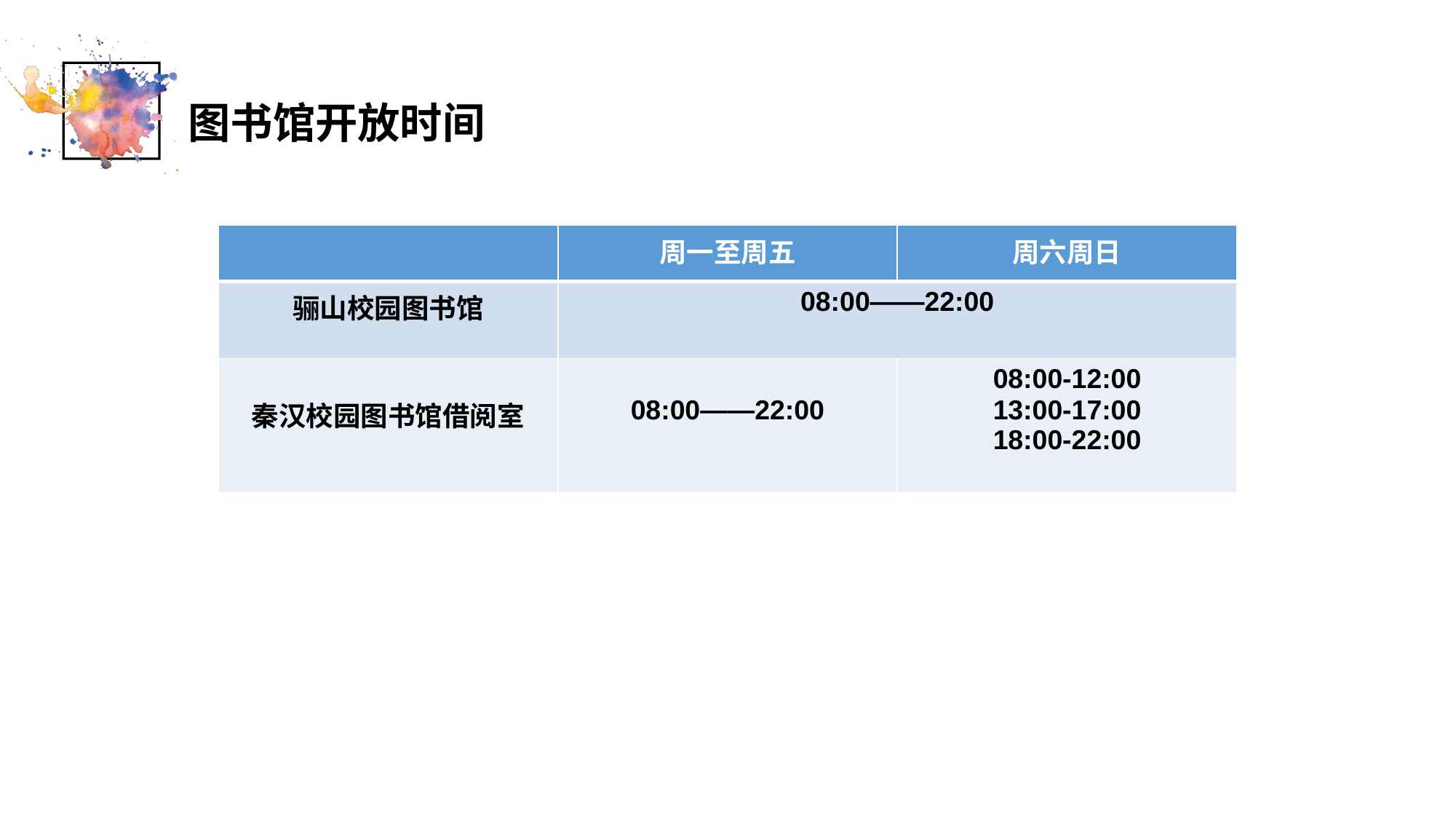

图书馆开放时间
|  | 周一至周五 | 周六周日 |
| --- | --- | --- |
| 骊山校园图书馆 | 08:00——22:00 |  |
| 秦汉校园图书馆借阅室 | 08:00——22:00 | 08:00-12:00 13:00-17:00 18:00-22:00 |